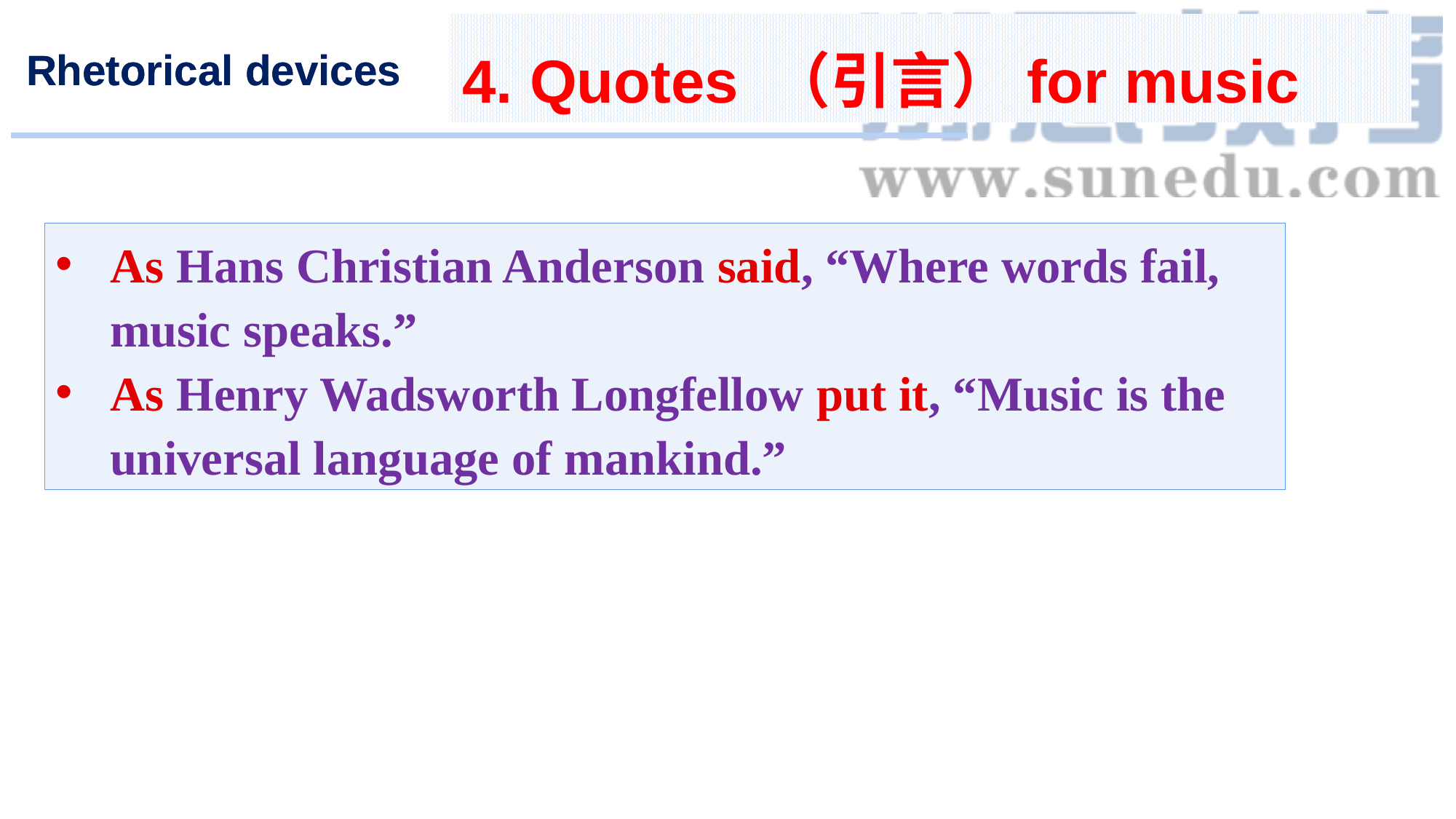

Quotes （引言）for music
4. Quotes （引言）for music
Rhetorical devices
Rhetorical devices
As Hans Christian Anderson said, “Where words fail, music speaks.”
As Henry Wadsworth Longfellow put it, “Music is the universal language of mankind.”